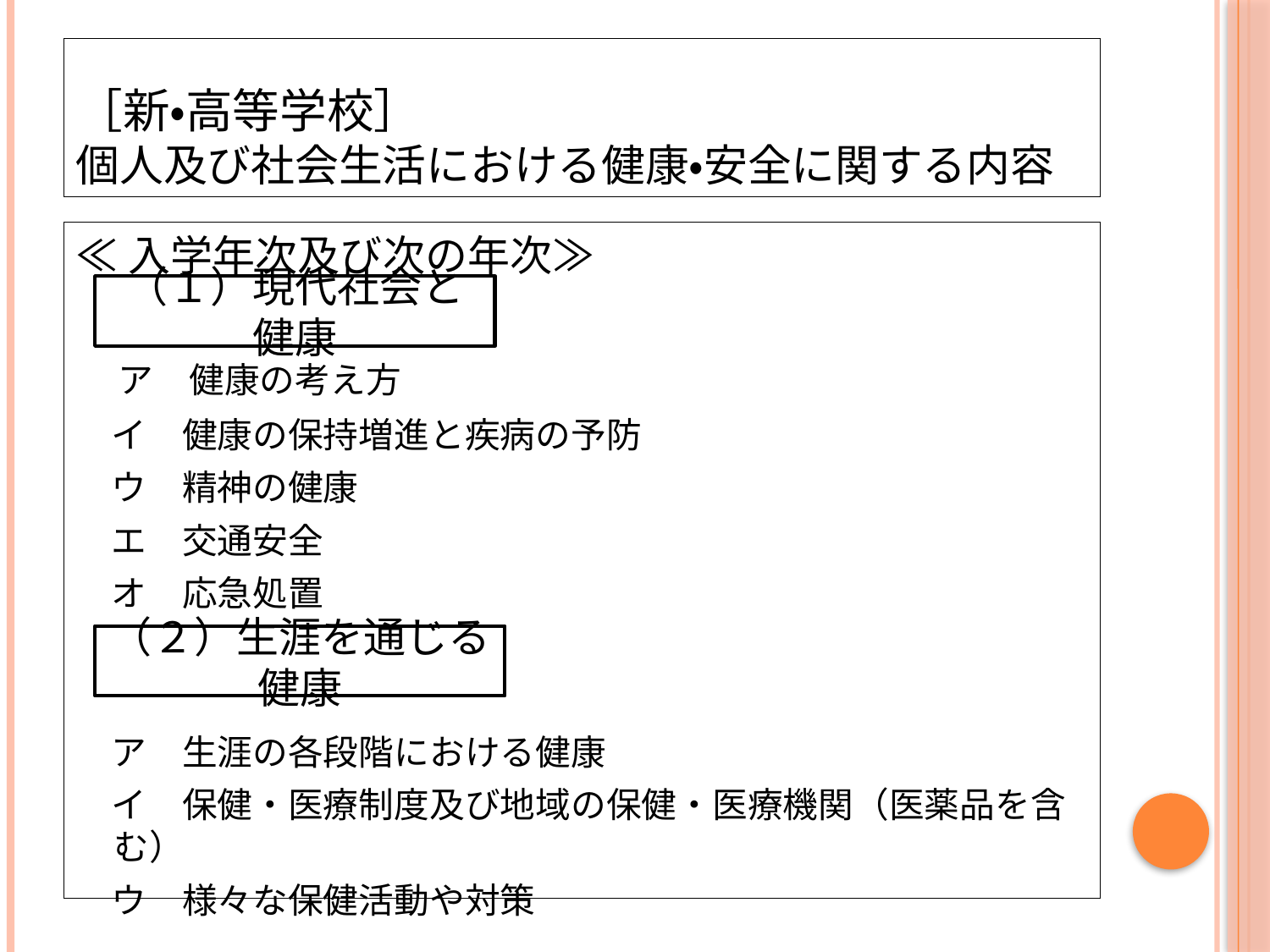

# ［新・高等学校］ 個人及び社会生活における健康・安全に関する内容
≪入学年次及び次の年次≫

　ア　健康の考え方
　イ　健康の保持増進と疾病の予防
　ウ　精神の健康
　エ　交通安全
　オ　応急処置

　ア　生涯の各段階における健康
　イ　保健・医療制度及び地域の保健・医療機関（医薬品を含む）
　ウ　様々な保健活動や対策

（１）現代社会と健康
（２）生涯を通じる健康